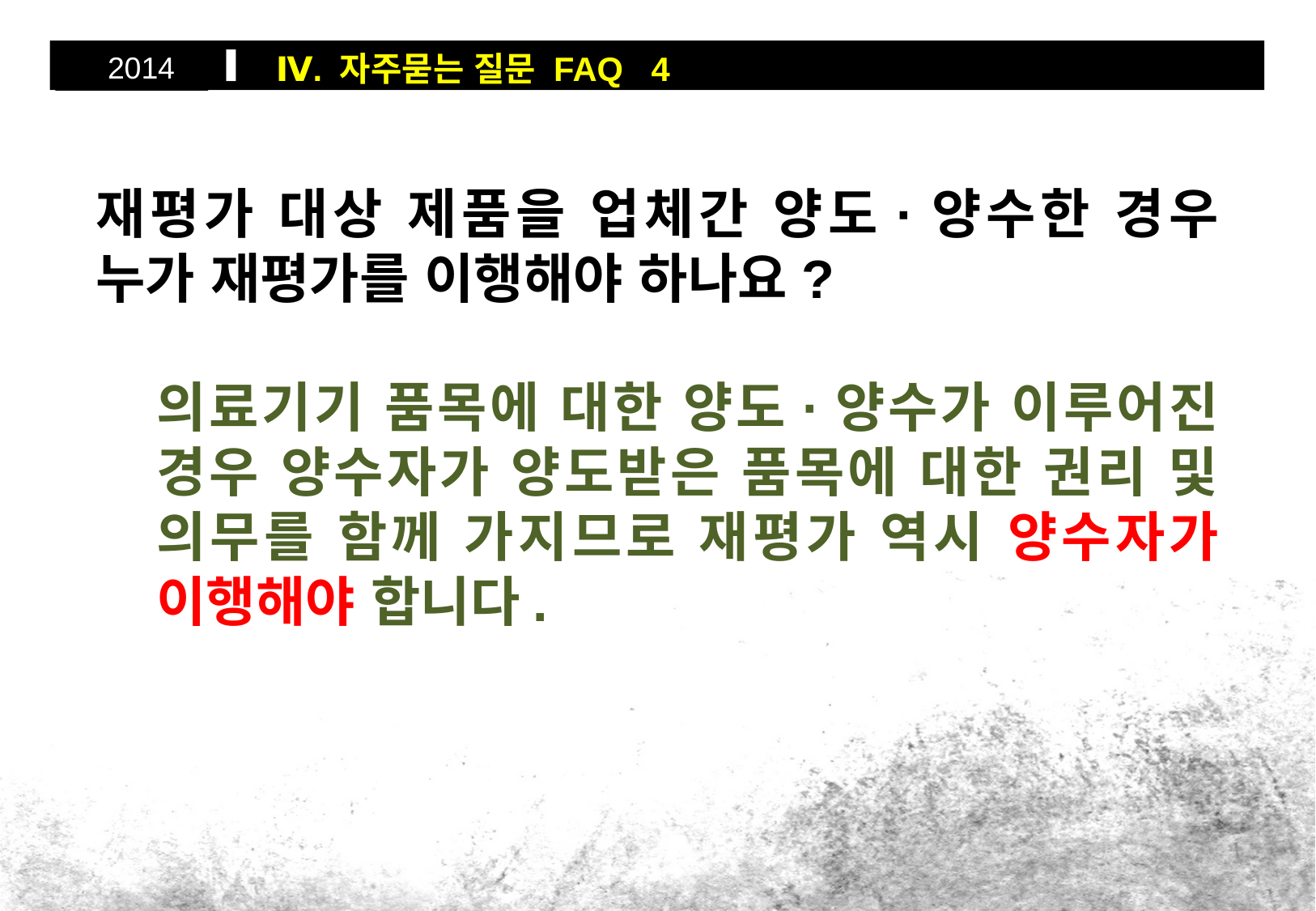

Ⅳ. 자주묻는 질문 FAQ   4

2014
재평가 대상 제품을 업체간 양도·양수한 경우 누가 재평가를 이행해야 하나요?

의료기기 품목에 대한 양도·양수가 이루어진 경우 양수자가 양도받은 품목에 대한 권리 및 의무를 함께 가지므로 재평가 역시 양수자가 이행해야 합니다.